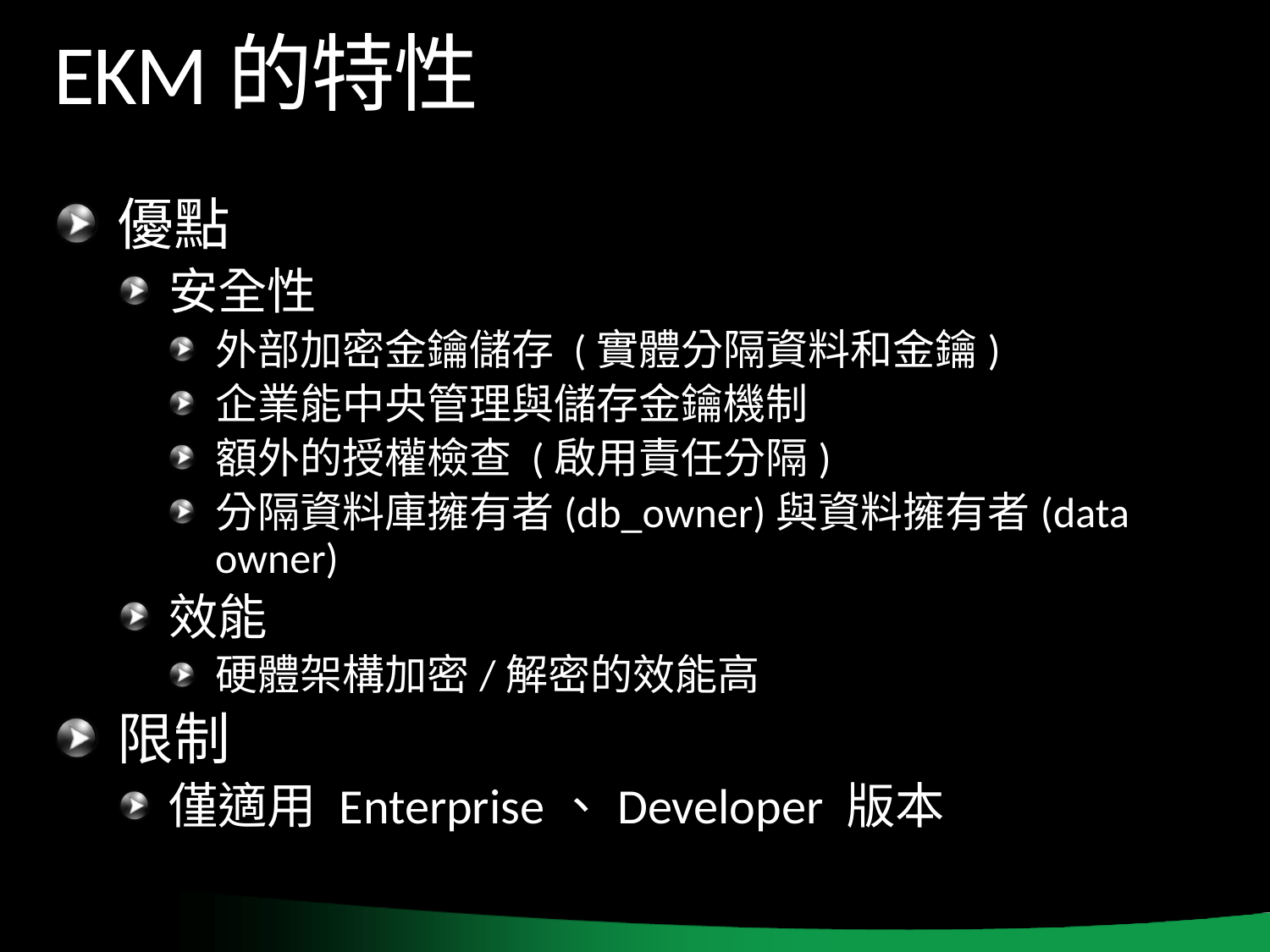

# EKM的特性
優點
安全性
外部加密金鑰儲存 (實體分隔資料和金鑰)
企業能中央管理與儲存金鑰機制
額外的授權檢查 (啟用責任分隔)
分隔資料庫擁有者(db_owner)與資料擁有者(data owner)
效能
硬體架構加密/解密的效能高
限制
僅適用 Enterprise、Developer 版本